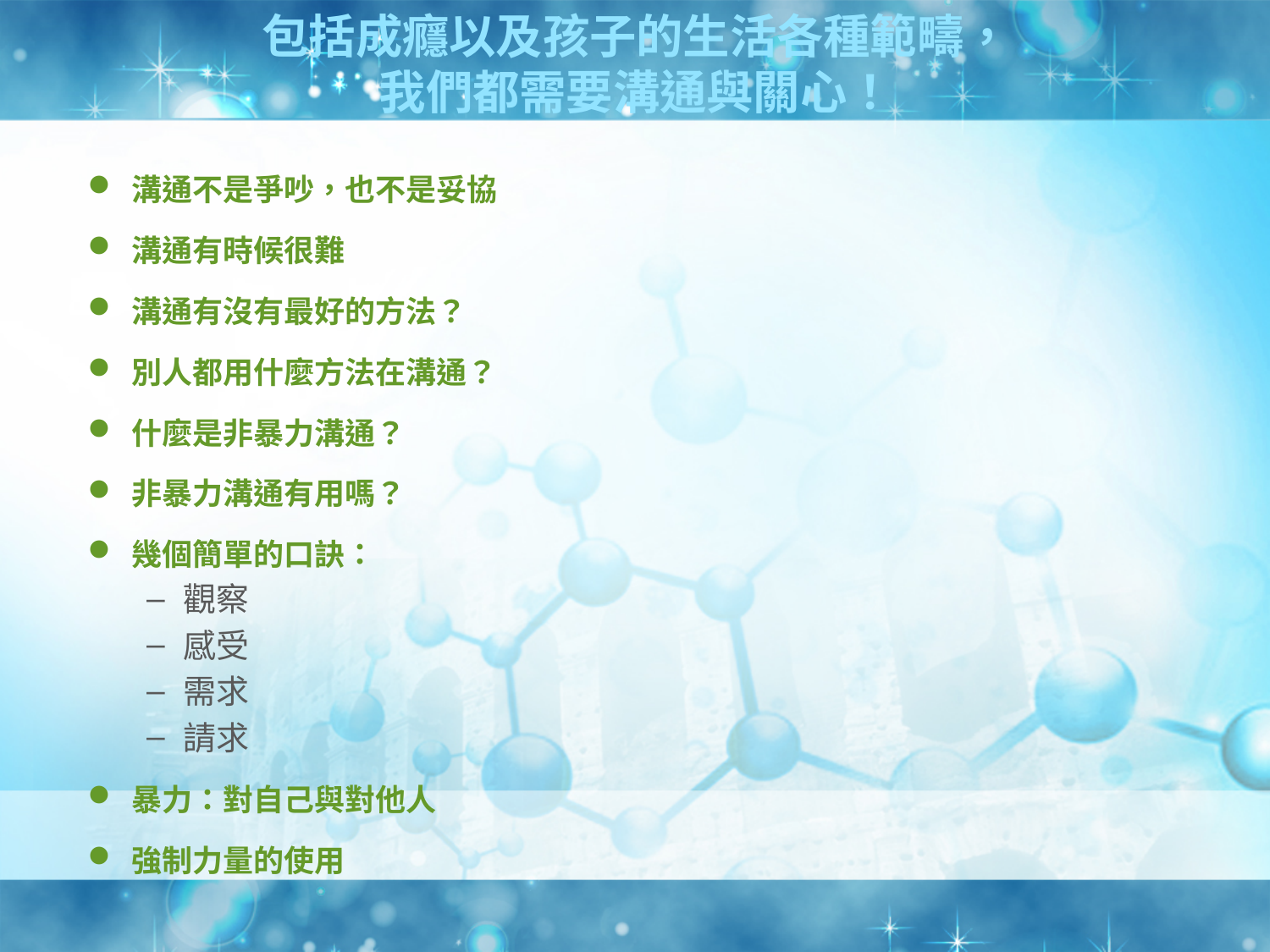

# 包括成癮以及孩子的生活各種範疇， 我們都需要溝通與關心！
溝通不是爭吵，也不是妥協
溝通有時候很難
溝通有沒有最好的方法？
別人都用什麼方法在溝通？
什麼是非暴力溝通？
非暴力溝通有用嗎？
幾個簡單的口訣：
觀察
感受
需求
請求
暴力：對自己與對他人
強制力量的使用